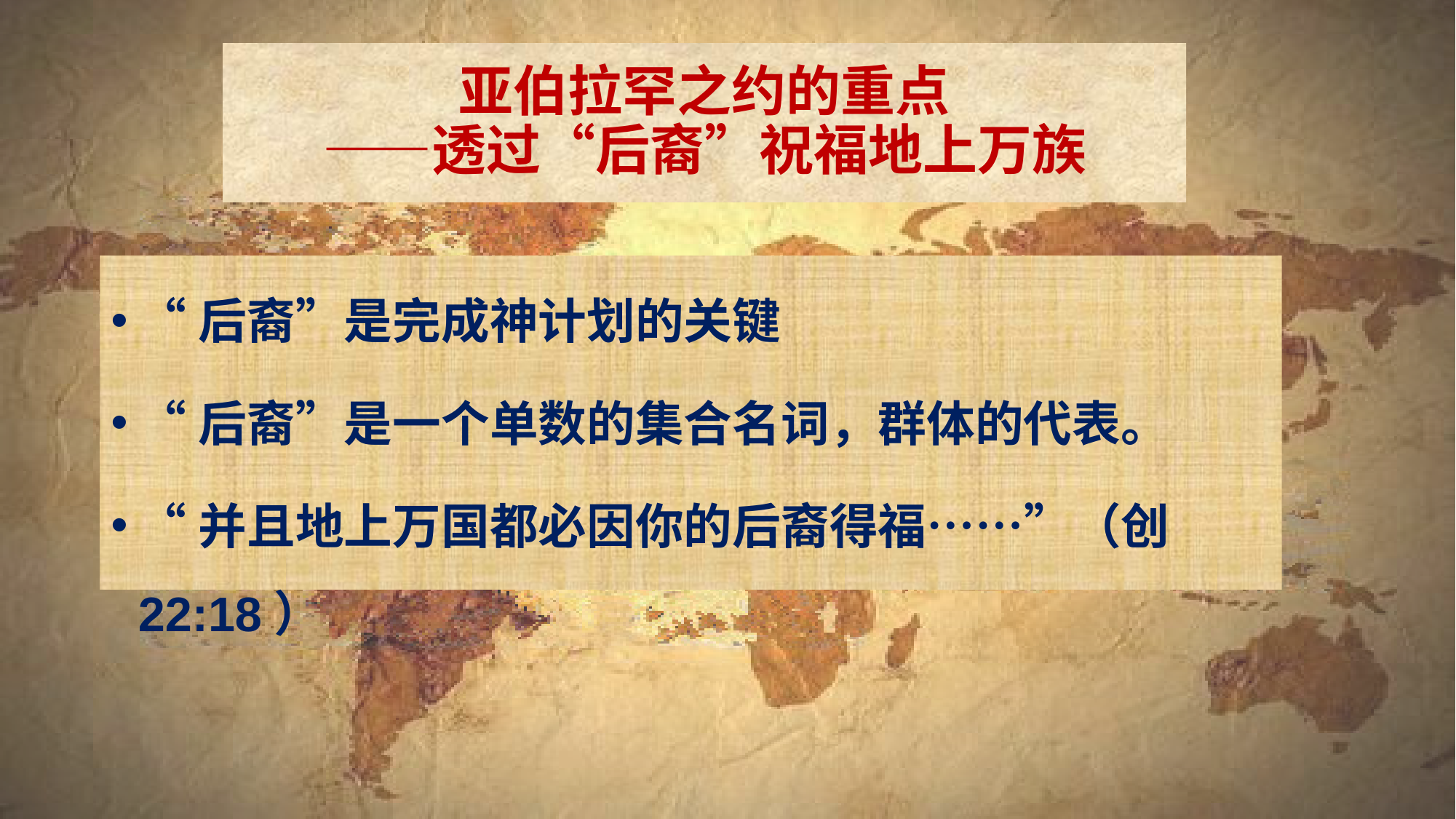

# 亚伯拉罕之约的重点 ——透过“后裔”祝福地上万族
“后裔”是完成神计划的关键
“后裔”是一个单数的集合名词，群体的代表。
“并且地上万国都必因你的后裔得福……”（创22:18）